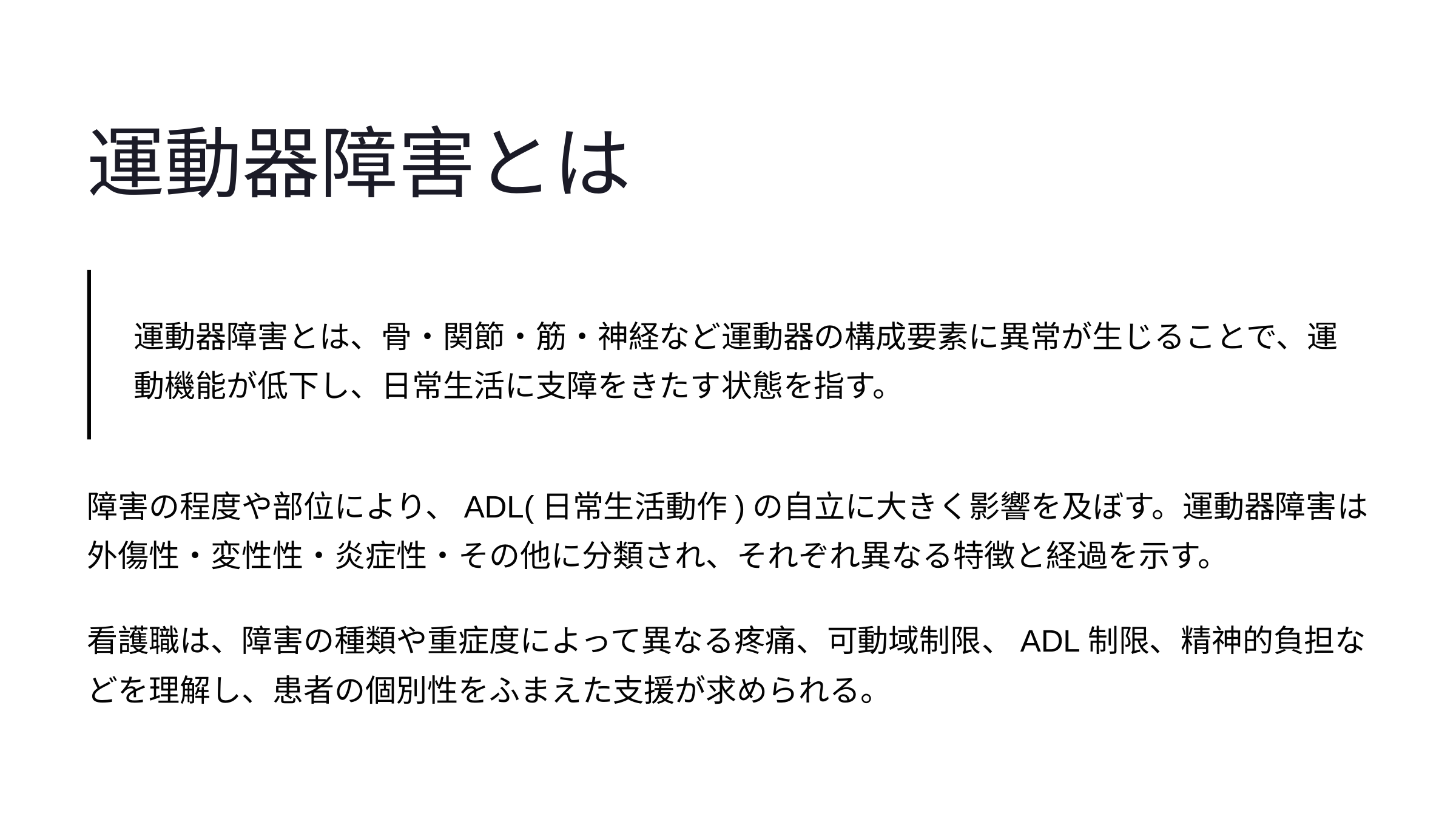

運動器障害とは

運動器障害とは、骨・関節・筋・神経など運動器の構成要素に異常が生じることで、運動機能が低下し、日常生活に支障をきたす状態を指す。
障害の程度や部位により、ADL(日常生活動作)の自立に大きく影響を及ぼす。運動器障害は外傷性・変性性・炎症性・その他に分類され、それぞれ異なる特徴と経過を示す。
看護職は、障害の種類や重症度によって異なる疼痛、可動域制限、ADL制限、精神的負担などを理解し、患者の個別性をふまえた支援が求められる。